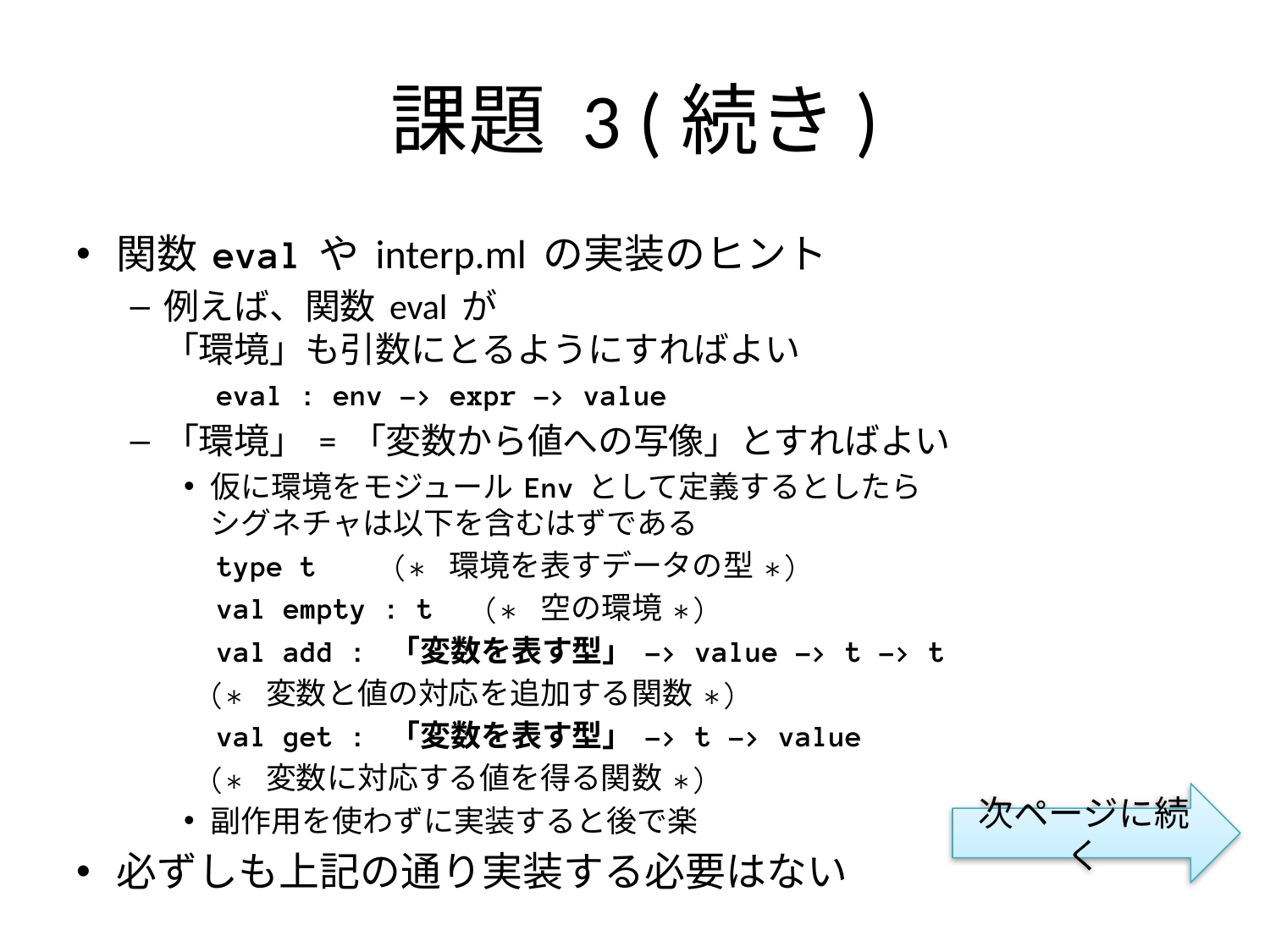

# 課題 3 (続き)
関数 eval や interp.ml の実装のヒント
例えば、関数 eval が
「環境」も引数にとるようにすればよい
  eval : env -> expr -> value
「環境」 = 「変数から値への写像」とすればよい
仮に環境をモジュール Env として定義するとしたら
シグネチャは以下を含むはずである
  type t		(* 環境を表すデータの型 *)
  val empty : t	(* 空の環境 *)
  val add : 「変数を表す型」 -> value -> t -> t
				(* 変数と値の対応を追加する関数 *)
  val get : 「変数を表す型」 -> t -> value
				(* 変数に対応する値を得る関数 *)
副作用を使わずに実装すると後で楽
必ずしも上記の通り実装する必要はない
次ページに続く